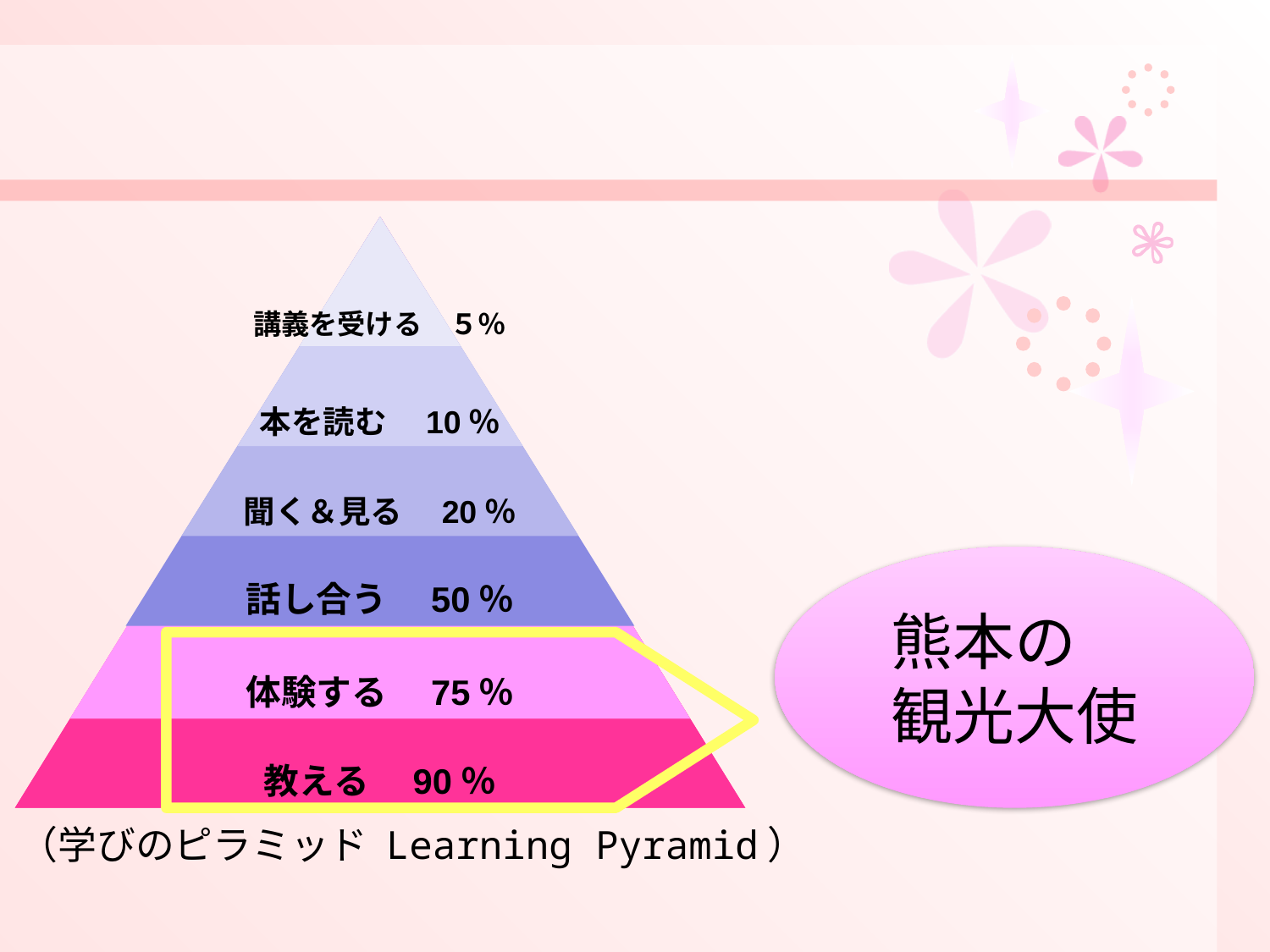

教える　90％
教える　90％
体験する　75％
体験する　75％
話し合う　50％
聞く＆見る　20％
本を読む　10％
講義を受ける　５％
熊本の
観光大使

（学びのピラミッド Learning Pyramid）